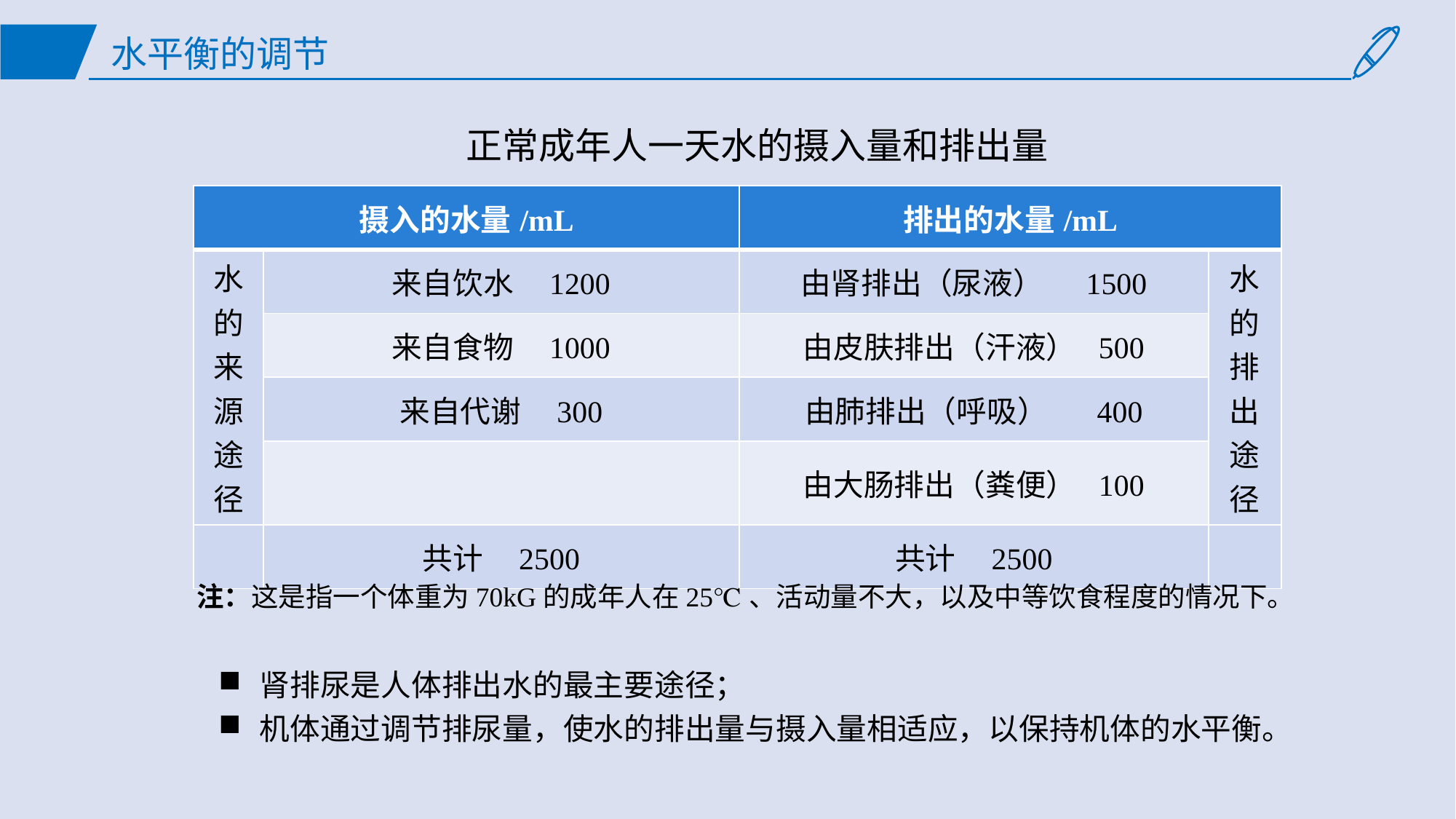

# 水平衡的调节
正常成年人一天水的摄入量和排出量
| 摄入的水量/mL |  | 排出的水量/mL |  |
| --- | --- | --- | --- |
| 水的来源途径 | 来自饮水 1200 | 由肾排出（尿液） 1500 | 水的排出途径 |
|  | 来自食物 1000 | 由皮肤排出（汗液） 500 |  |
|  | 来自代谢 300 | 由肺排出（呼吸） 400 |  |
|  |  | 由大肠排出（粪便） 100 |  |
|  | 共计 2500 | 共计 2500 |  |
注：这是指一个体重为70kG的成年人在25℃、活动量不大，以及中等饮食程度的情况下。
肾排尿是人体排出水的最主要途径；
机体通过调节排尿量，使水的排出量与摄入量相适应，以保持机体的水平衡。